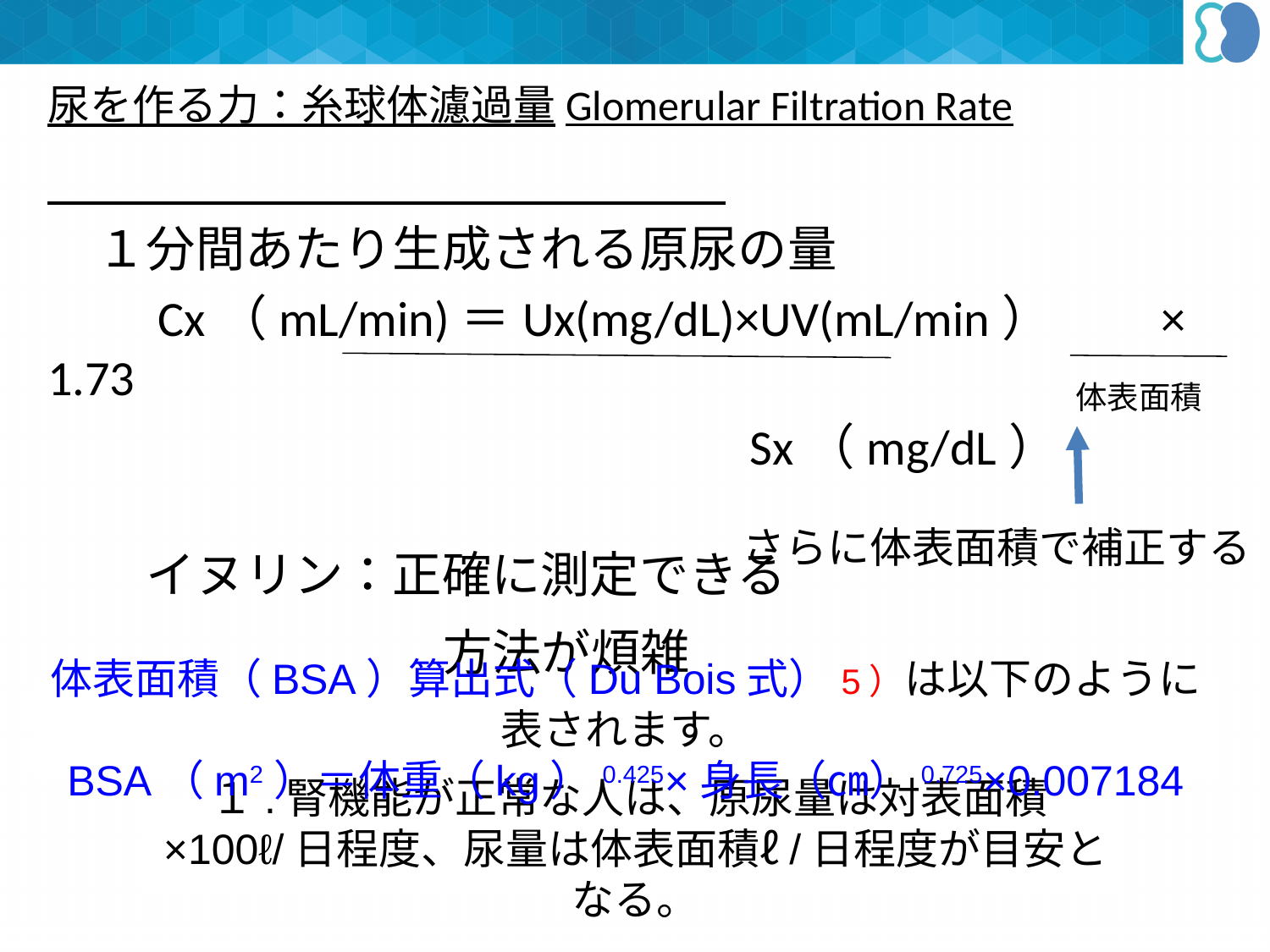

尿を作る力：糸球体濾過量Glomerular Filtration Rate

　１分間あたり生成される原尿の量
　　Cx（mL/min)＝Ux(mg/dL)×UV(mL/min）　　×　1.73
　　　　　　　　　　　　　　Sx（mg/dL）
　　イヌリン：正確に測定できる
　　　　　　　方法が煩雑
体表面積
さらに体表面積で補正する
体表面積（BSA）算出式（Du Bois式）5）は以下のように表されます。
BSA（m2）＝体重（kg）0.425×身長（㎝）0.725×0.007184
１.腎機能が正常な人は、原尿量は対表面積×100ℓ/日程度、尿量は体表面積ℓ/日程度が目安となる。